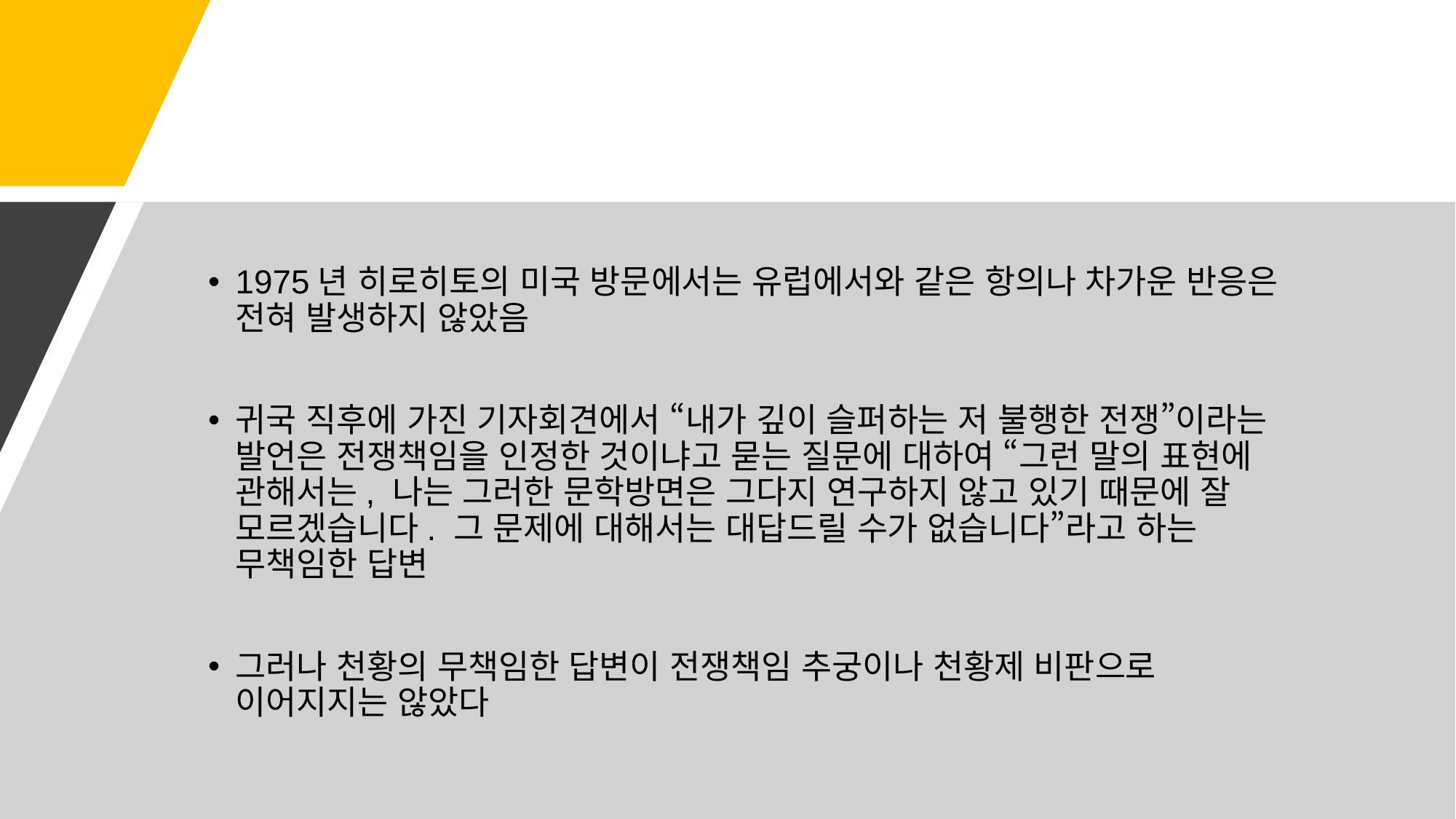

1975년 히로히토의 미국 방문에서는 유럽에서와 같은 항의나 차가운 반응은 전혀 발생하지 않았음

귀국 직후에 가진 기자회견에서 “내가 깊이 슬퍼하는 저 불행한 전쟁”이라는 발언은 전쟁책임을 인정한 것이냐고 묻는 질문에 대하여 “그런 말의 표현에 관해서는, 나는 그러한 문학방면은 그다지 연구하지 않고 있기 때문에 잘 모르겠습니다. 그 문제에 대해서는 대답드릴 수가 없습니다”라고 하는 무책임한 답변

그러나 천황의 무책임한 답변이 전쟁책임 추궁이나 천황제 비판으로 이어지지는 않았다